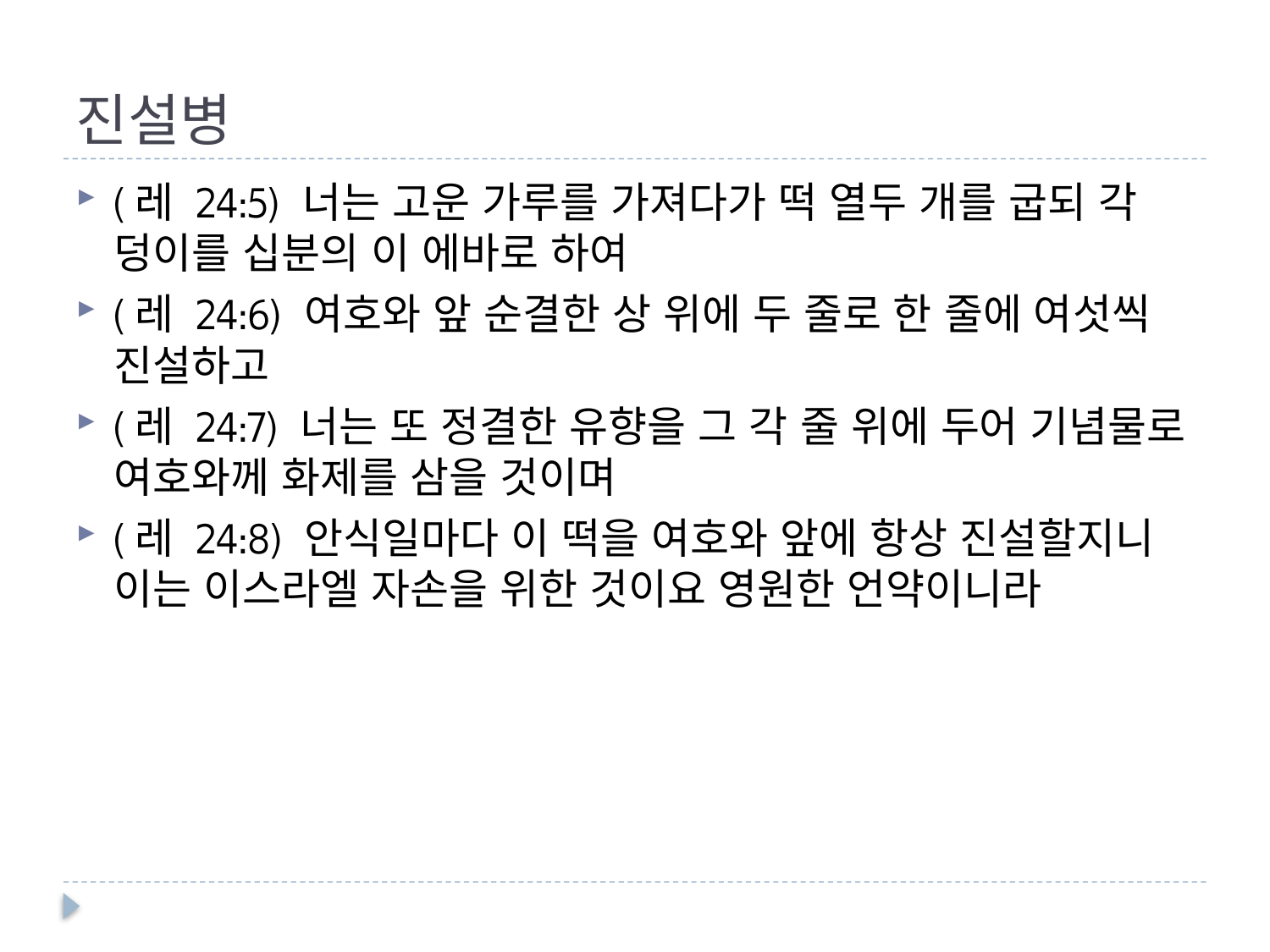

# 진설병
(레 24:5) 너는 고운 가루를 가져다가 떡 열두 개를 굽되 각 덩이를 십분의 이 에바로 하여
(레 24:6) 여호와 앞 순결한 상 위에 두 줄로 한 줄에 여섯씩 진설하고
(레 24:7) 너는 또 정결한 유향을 그 각 줄 위에 두어 기념물로 여호와께 화제를 삼을 것이며
(레 24:8) 안식일마다 이 떡을 여호와 앞에 항상 진설할지니 이는 이스라엘 자손을 위한 것이요 영원한 언약이니라